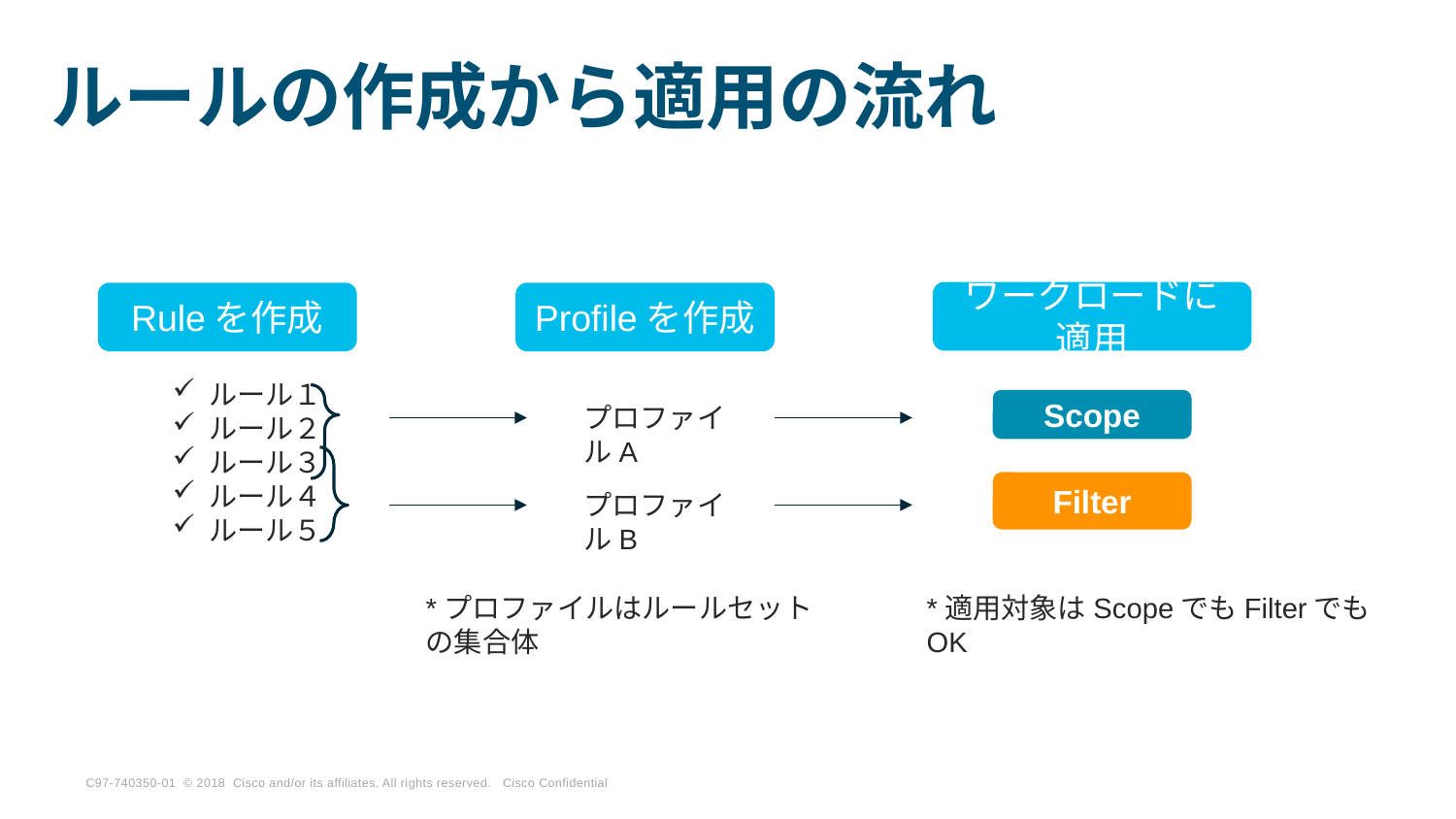

# ルールの作成から適用の流れ
ワークロードに適用
Ruleを作成
Profileを作成
ルール１
ルール２
ルール３
ルール４
ルール５

Scope
プロファイルA

Filter
プロファイルB
*プロファイルはルールセットの集合体
*適用対象はScopeでもFilterでもOK